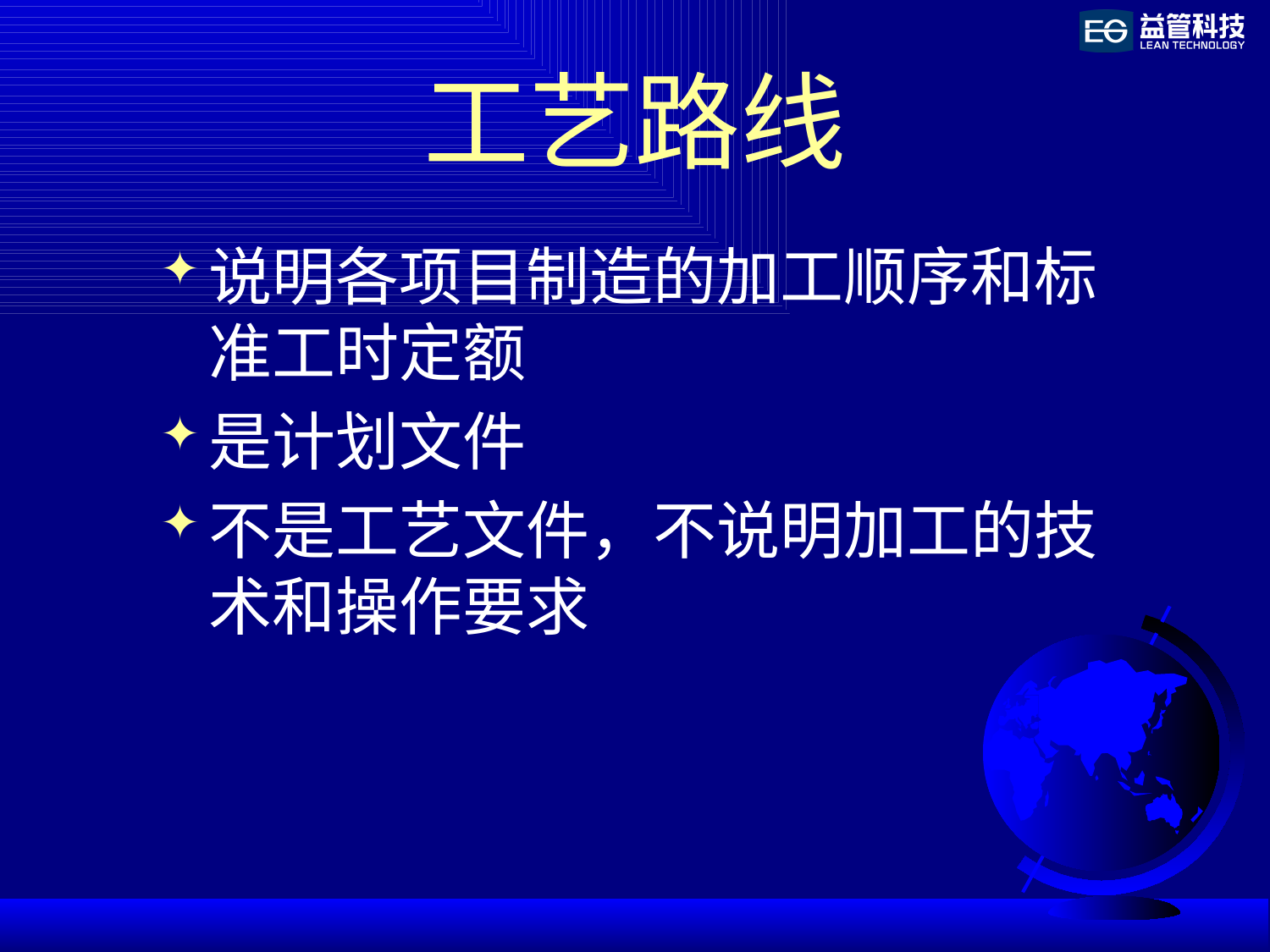

# 工艺路线
说明各项目制造的加工顺序和标准工时定额
是计划文件
不是工艺文件，不说明加工的技术和操作要求
23